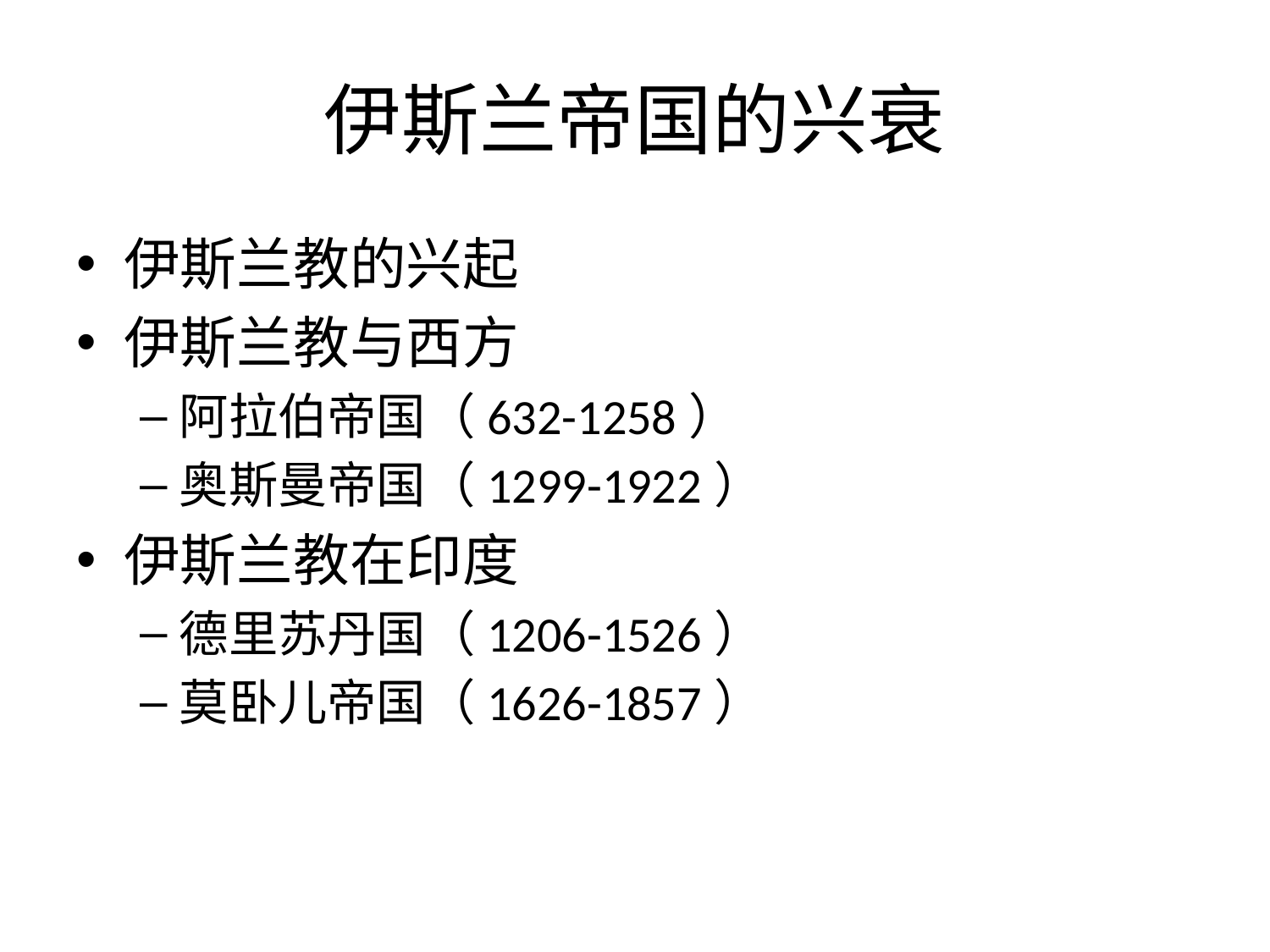

# 伊斯兰帝国的兴衰
伊斯兰教的兴起
伊斯兰教与西方
阿拉伯帝国（632-1258）
奥斯曼帝国（1299-1922）
伊斯兰教在印度
德里苏丹国（1206-1526）
莫卧儿帝国（1626-1857）